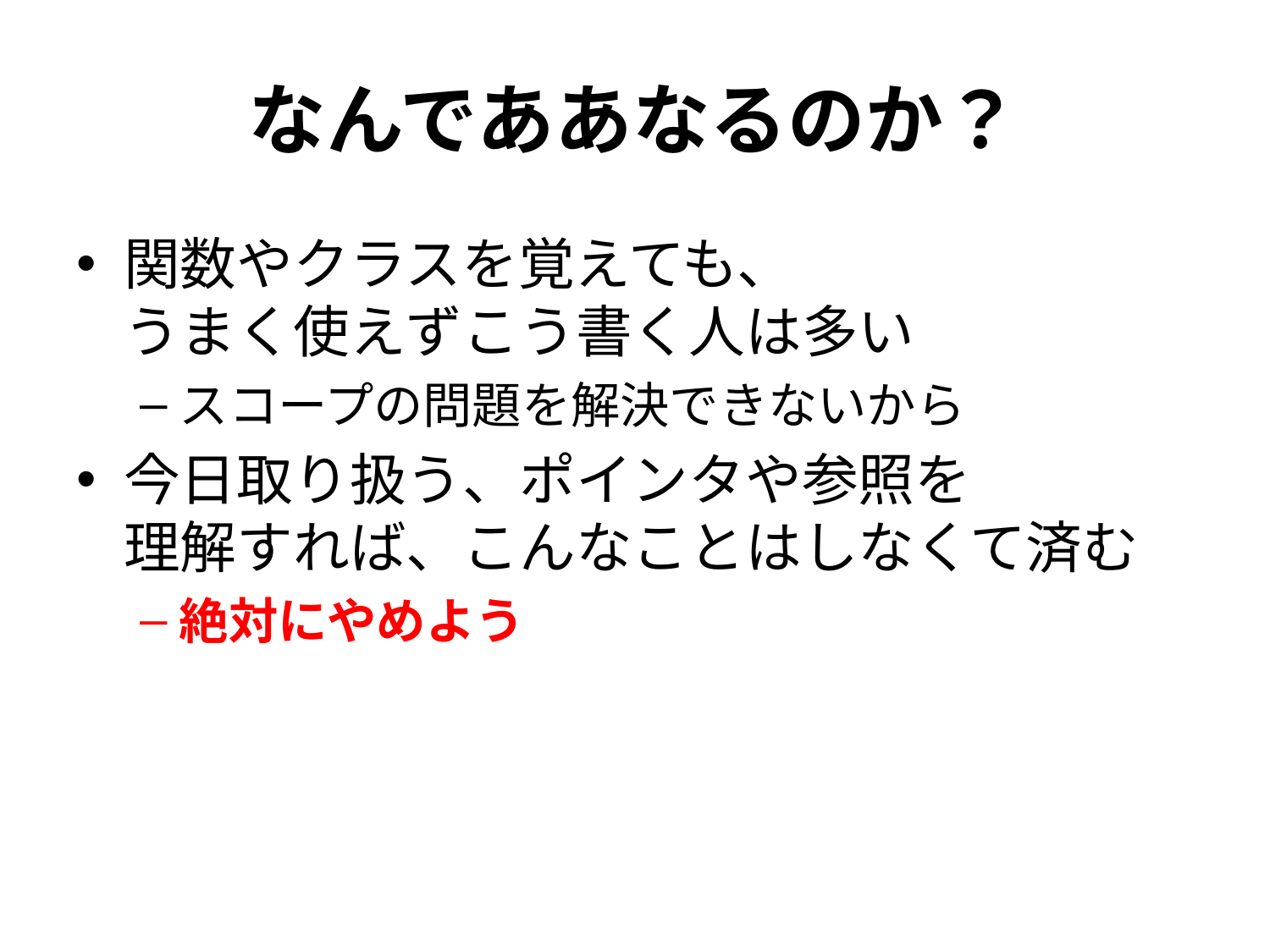

# なんでああなるのか？
関数やクラスを覚えても、
うまく使えずこう書く人は多い
スコープの問題を解決できないから
今日取り扱う、ポインタや参照を
理解すれば、こんなことはしなくて済む
絶対にやめよう